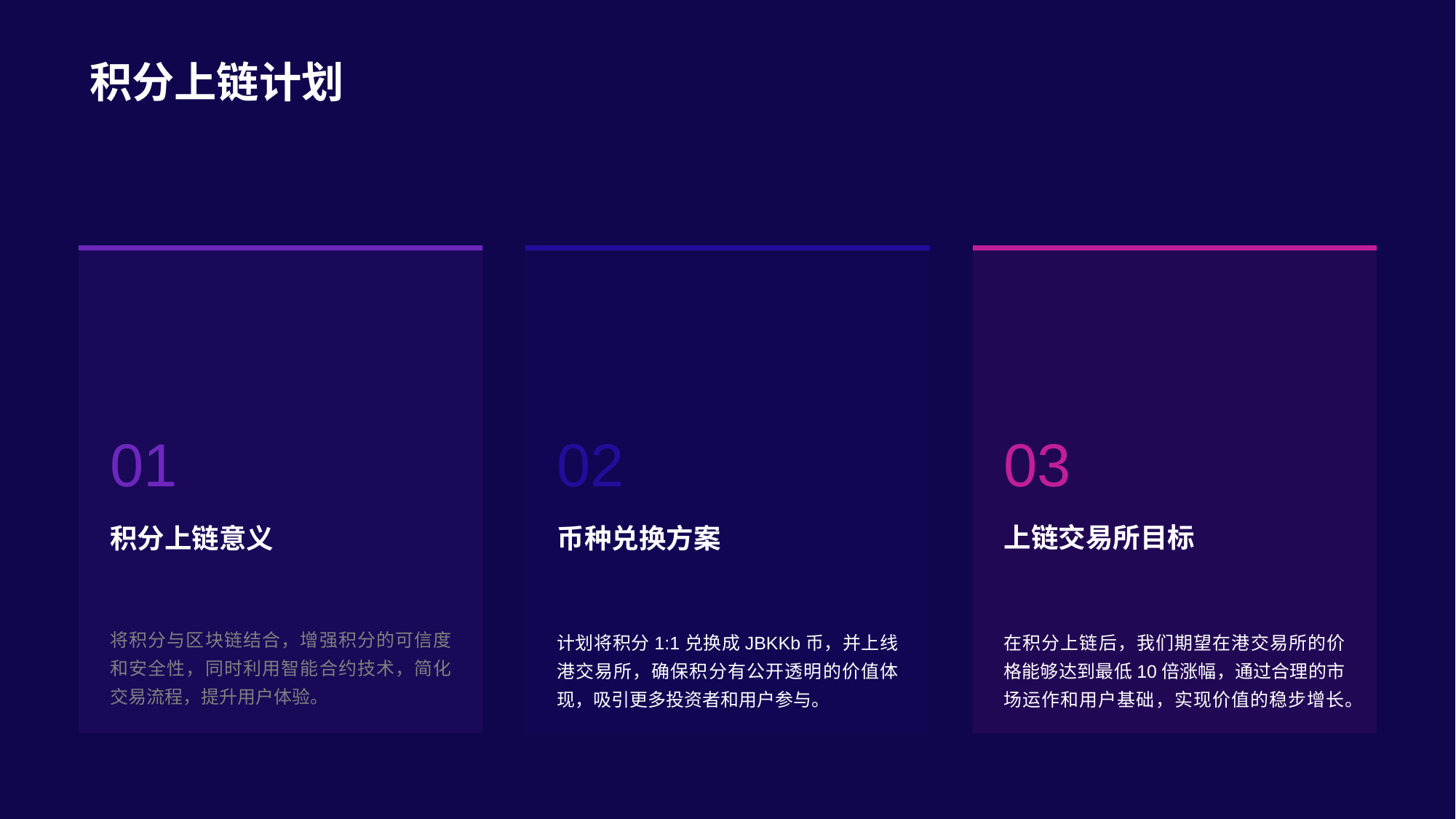

积分上链计划

01
积分上链意义
将积分与区块链结合，增强积分的可信度和安全性，同时利用智能合约技术，简化交易流程，提升用户体验。

02
币种兑换方案
计划将积分1:1兑换成JBKKb币，并上线港交易所，确保积分有公开透明的价值体现，吸引更多投资者和用户参与。

03
上链交易所目标
在积分上链后，我们期望在港交易所的价格能够达到最低10倍涨幅，通过合理的市场运作和用户基础，实现价值的稳步增长。